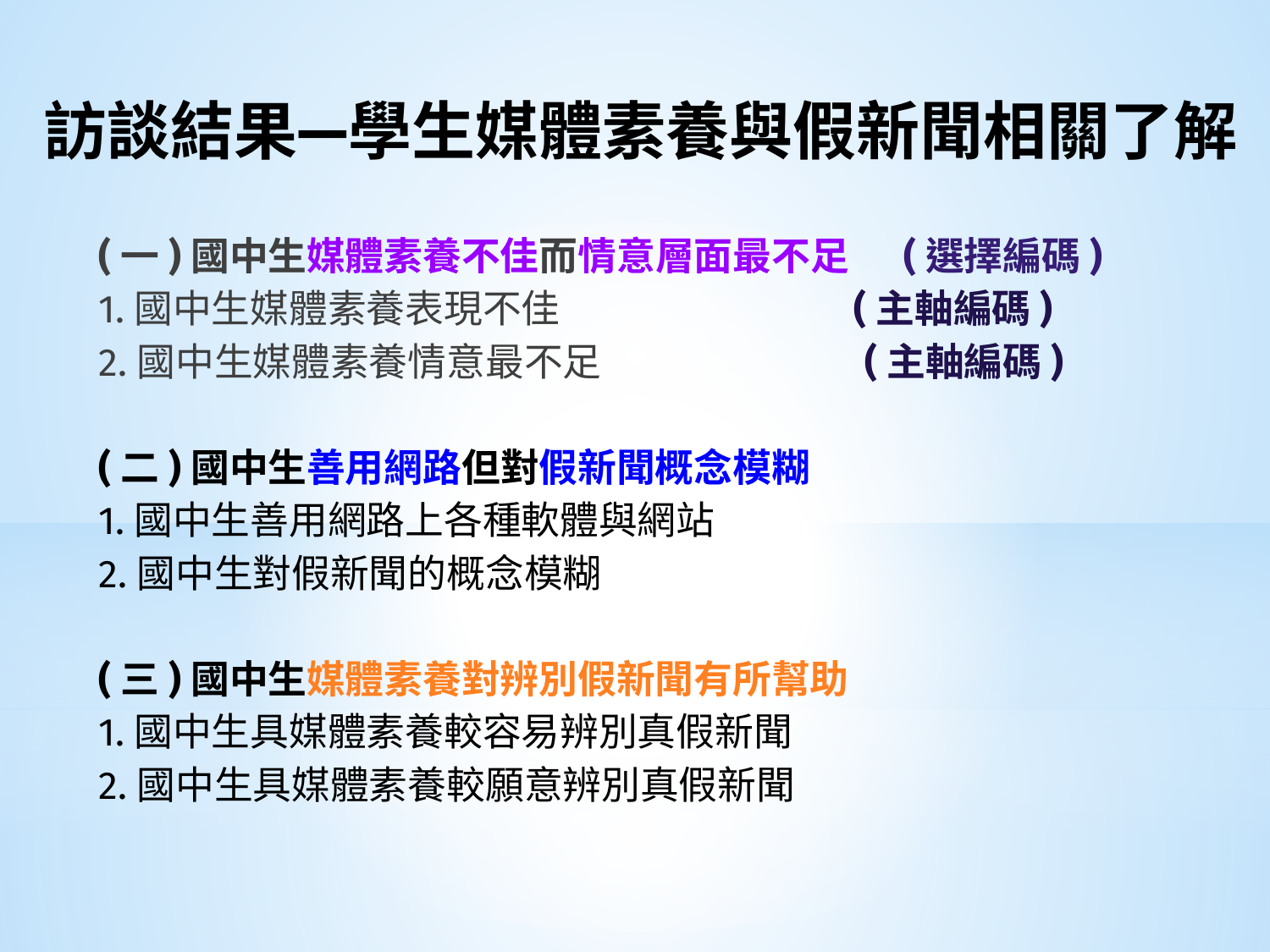

# 訪談結果—學生媒體素養與假新聞相關了解
(一)國中生媒體素養不佳而情意層面最不足     (選擇編碼)
1.國中生媒體素養表現不佳                            (主軸編碼)
2.國中生媒體素養情意最不足                         (主軸編碼)

(二)國中生善用網路但對假新聞概念模糊
1.國中生善用網路上各種軟體與網站
2.國中生對假新聞的概念模糊

(三)國中生媒體素養對辨別假新聞有所幫助
1.國中生具媒體素養較容易辨別真假新聞
2.國中生具媒體素養較願意辨別真假新聞